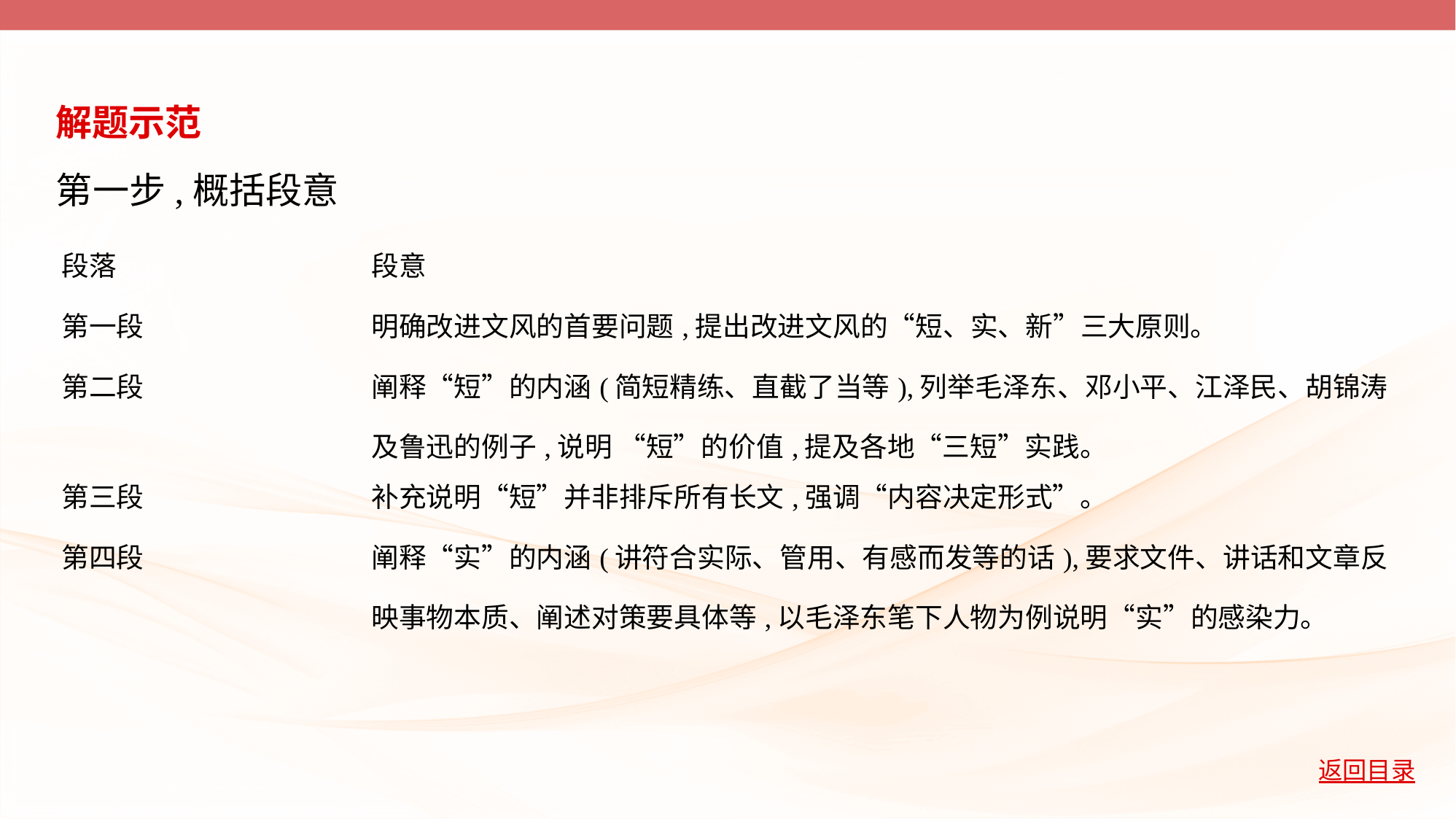

解题示范
第一步,概括段意
| 段落 | 段意 |
| --- | --- |
| 第一段 | 明确改进文风的首要问题,提出改进文风的“短、实、新”三大原则。 |
| 第二段 | 阐释“短”的内涵(简短精练、直截了当等),列举毛泽东、邓小平、江泽民、胡锦涛及鲁迅的例子,说明 “短”的价值,提及各地“三短”实践。 |
| 第三段 | 补充说明“短”并非排斥所有长文,强调“内容决定形式”。 |
| 第四段 | 阐释“实”的内涵(讲符合实际、管用、有感而发等的话),要求文件、讲话和文章反映事物本质、阐述对策要具体等,以毛泽东笔下人物为例说明“实”的感染力。 |